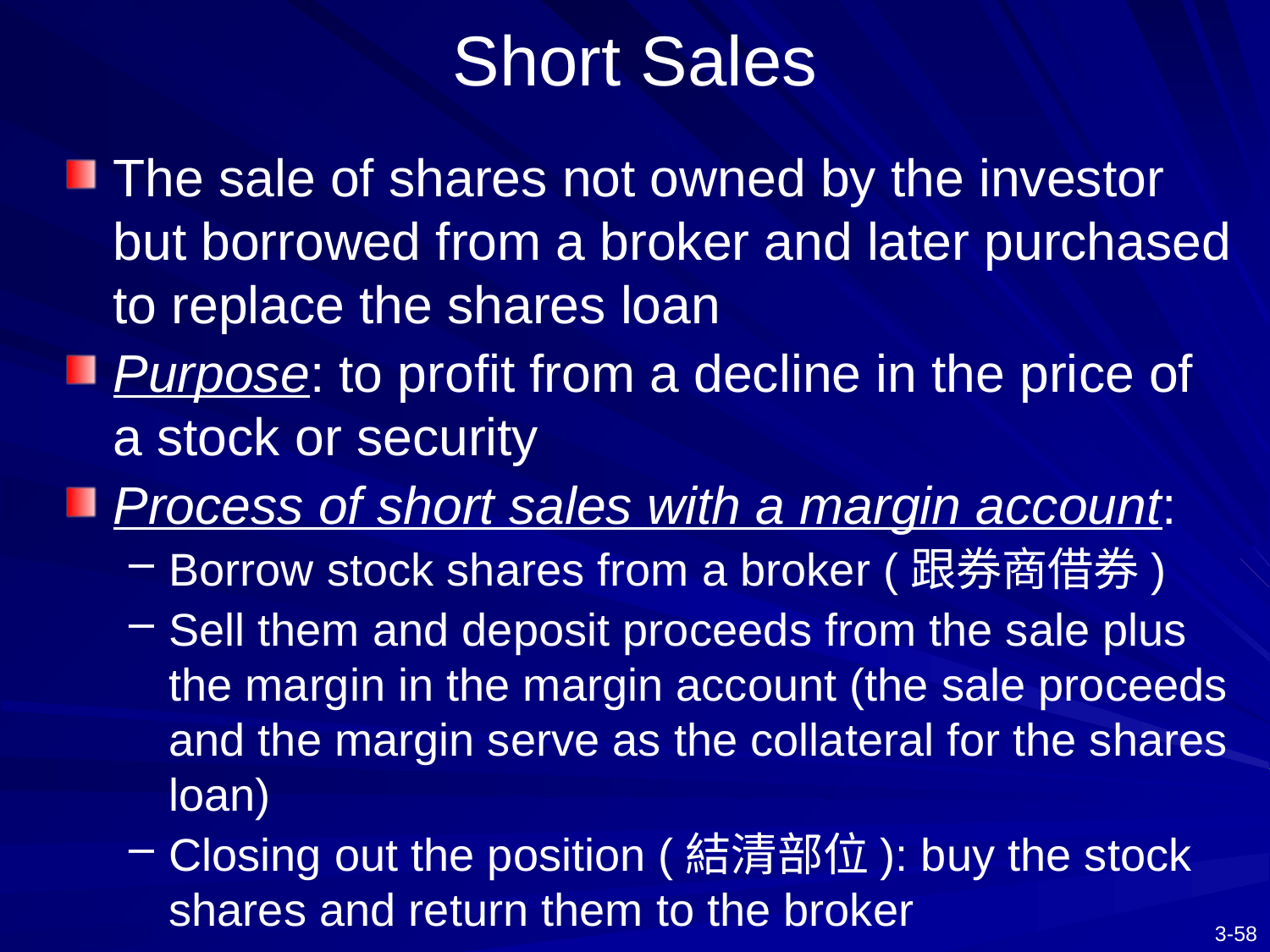

# Short Sales
The sale of shares not owned by the investor but borrowed from a broker and later purchased to replace the shares loan
Purpose: to profit from a decline in the price of a stock or security
Process of short sales with a margin account:
Borrow stock shares from a broker (跟券商借券)
Sell them and deposit proceeds from the sale plus the margin in the margin account (the sale proceeds and the margin serve as the collateral for the shares loan)
Closing out the position (結清部位): buy the stock shares and return them to the broker